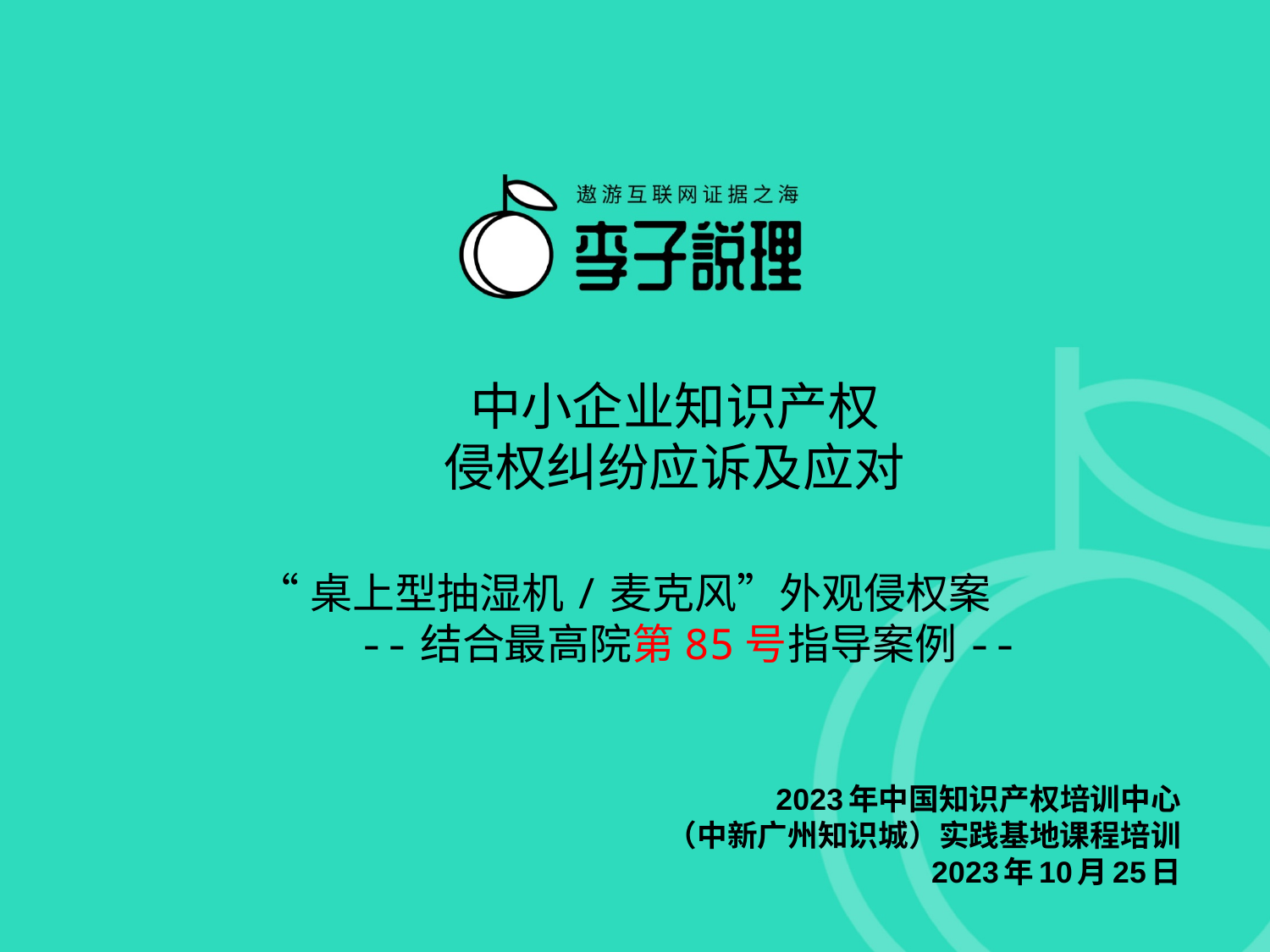

# 中小企业知识产权 侵权纠纷应诉及应对

“桌上型抽湿机/麦克风”外观侵权案
    --结合最高院第85号指导案例--

2023年中国知识产权培训中心
（中新广州知识城）实践基地课程培训
 2023年10月25日